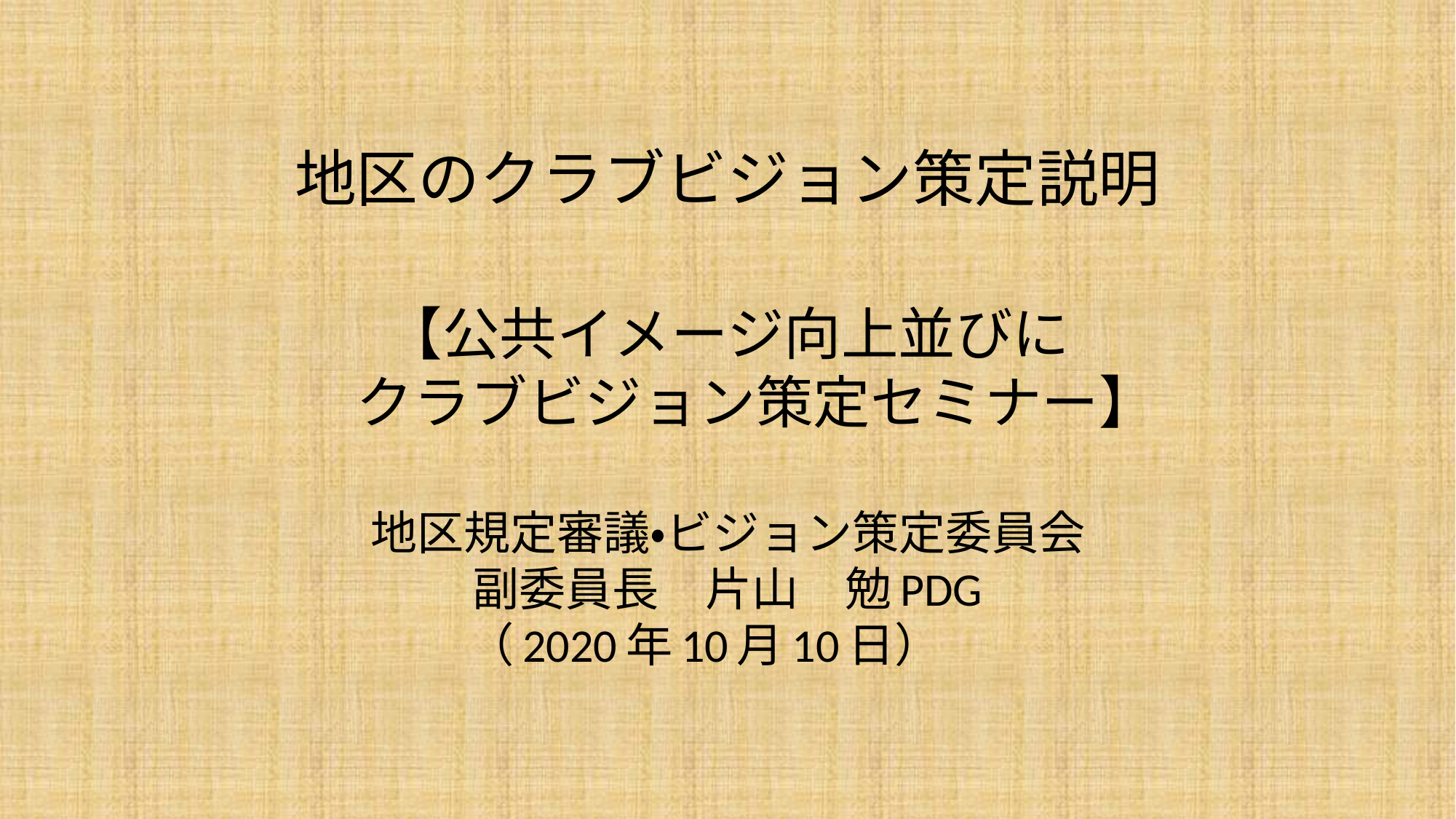

# 地区のクラブビジョン策定説明 【公共イメージ向上並びに 　クラブビジョン策定セミナー】 地区規定審議・ビジョン策定委員会 副委員長　片山　勉PDG （2020年10月10日）